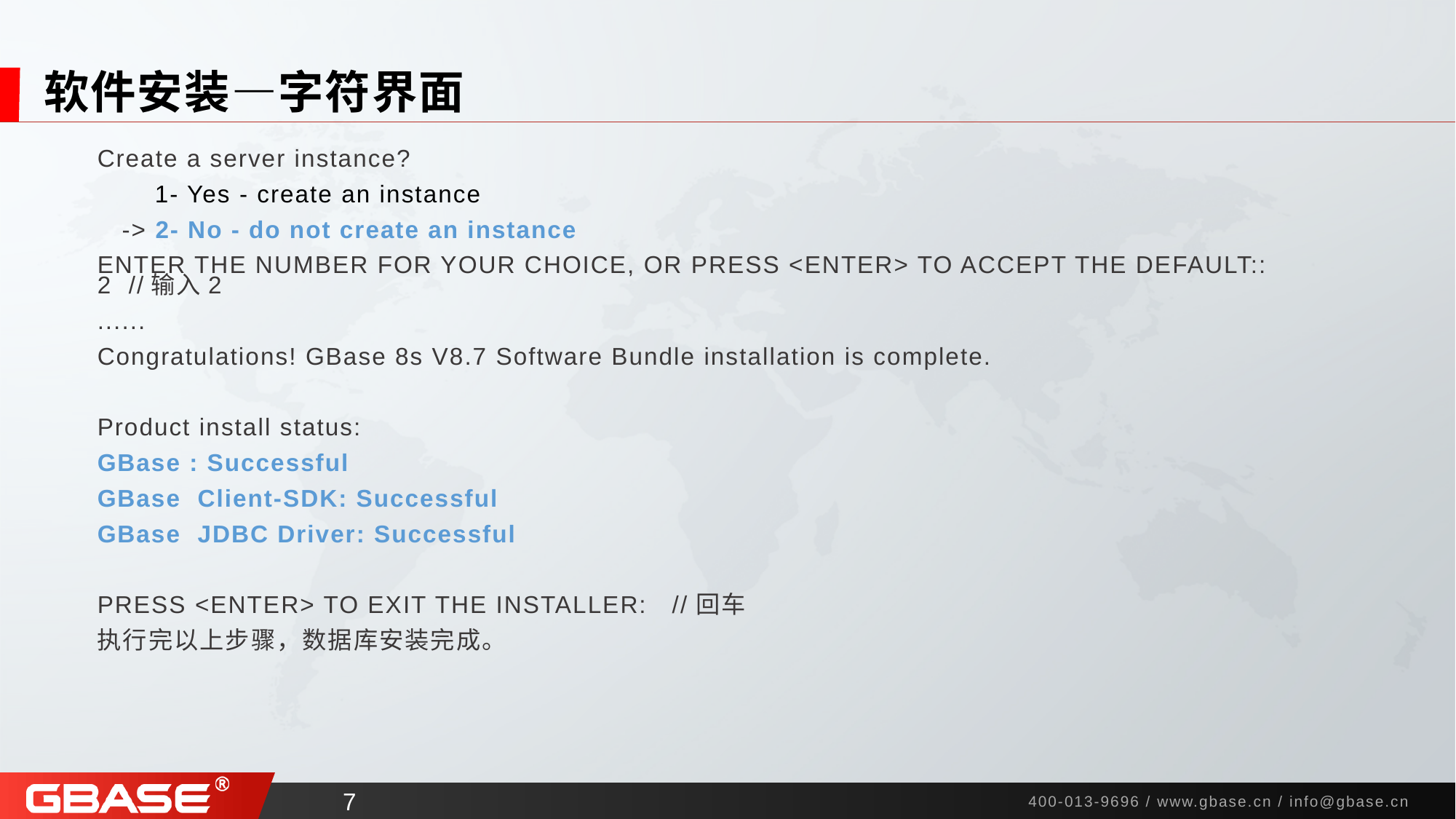

# 软件安装—字符界面
Create a server instance?
       1- Yes - create an instance
   -> 2- No - do not create an instance
ENTER THE NUMBER FOR YOUR CHOICE, OR PRESS <ENTER> TO ACCEPT THE DEFAULT:: 2  //输入2
......
Congratulations! GBase 8s V8.7 Software Bundle installation is complete.

Product install status:
GBase : Successful
GBase  Client-SDK: Successful
GBase  JDBC Driver: Successful

PRESS <ENTER> TO EXIT THE INSTALLER:   //回车
执行完以上步骤，数据库安装完成。